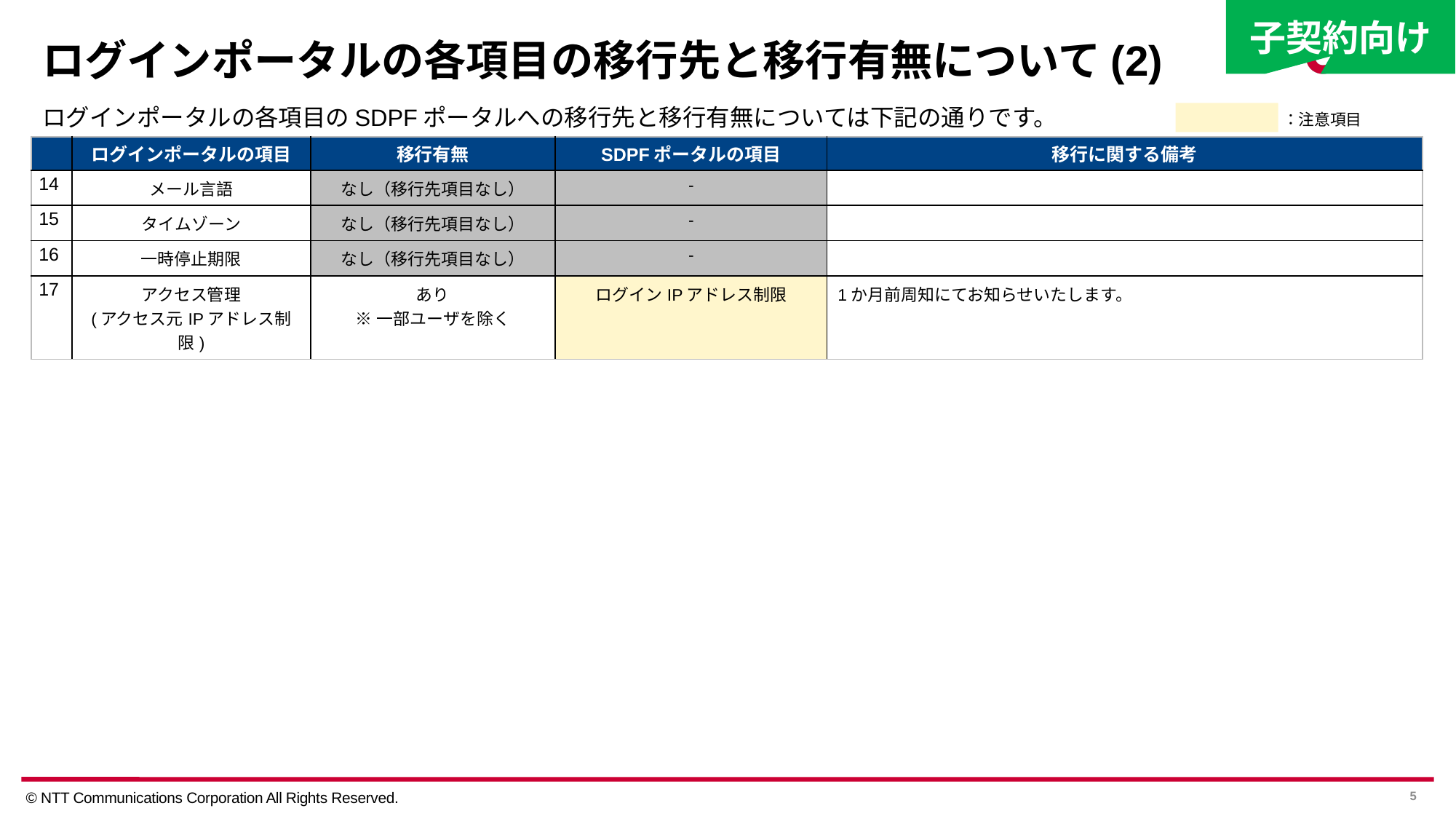

子契約向け
# ログインポータルの各項目の移行先と移行有無について(2)
ログインポータルの各項目のSDPFポータルへの移行先と移行有無については下記の通りです。

：注意項目
|  | ログインポータルの項目 | 移行有無 | SDPFポータルの項目 | 移行に関する備考 |
| --- | --- | --- | --- | --- |
| 14 | メール言語 | なし（移行先項目なし） | - |  |
| 15 | タイムゾーン | なし（移行先項目なし） | - |  |
| 16 | 一時停止期限 | なし（移行先項目なし） | - |  |
| 17 | アクセス管理 (アクセス元IPアドレス制限) | あり ※一部ユーザを除く | ログインIPアドレス制限 | 1か月前周知にてお知らせいたします。 |